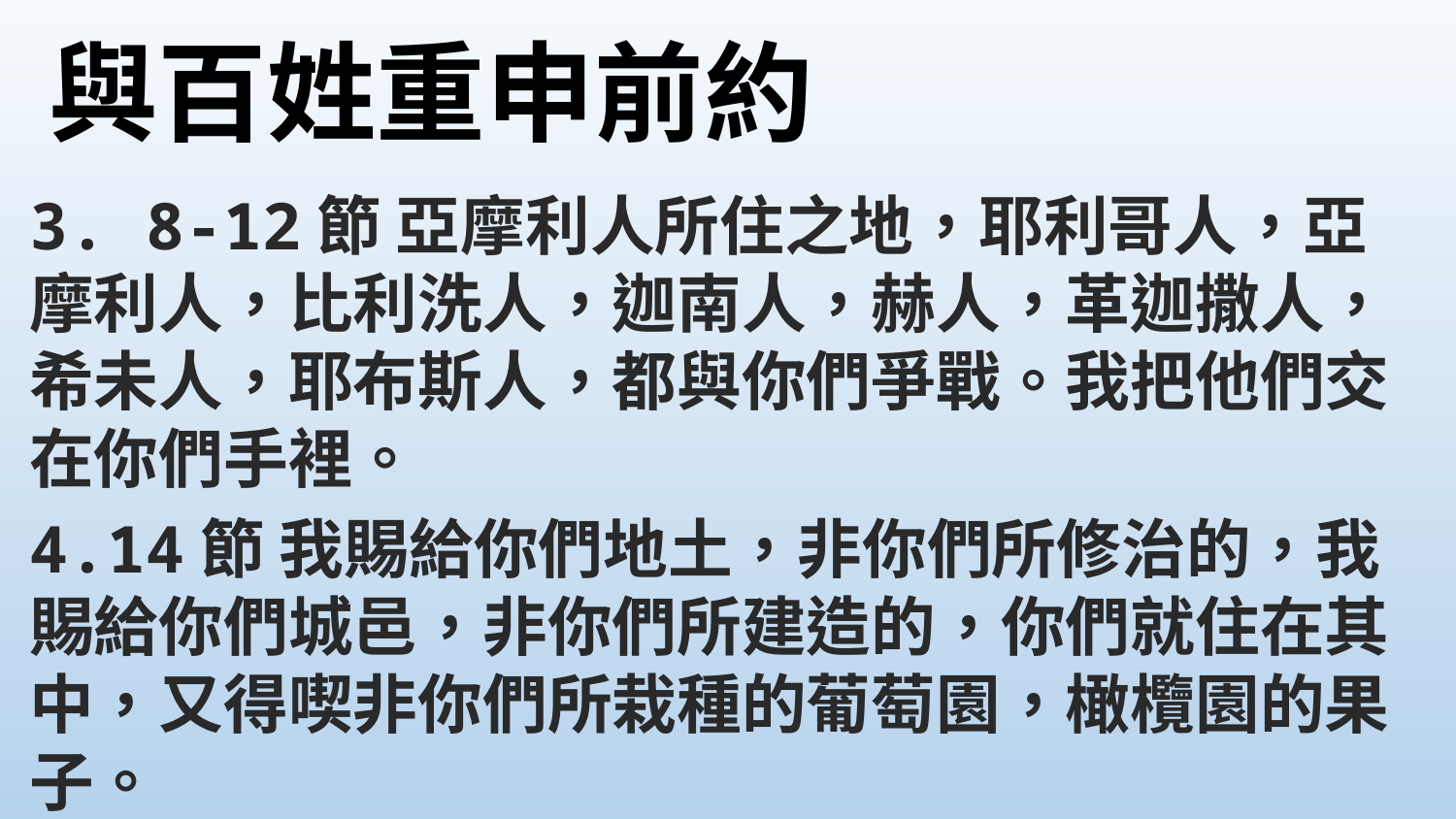

與百姓重申前約
#
3. 8-12節 亞摩利人所住之地，耶利哥人，亞摩利人，比利洗人，迦南人，赫人，革迦撒人，希未人，耶布斯人，都與你們爭戰。我把他們交在你們手裡。
4.14節 我賜給你們地土，非你們所修治的，我賜給你們城邑，非你們所建造的，你們就住在其中，又得喫非你們所栽種的葡萄園，橄欖園的果子。